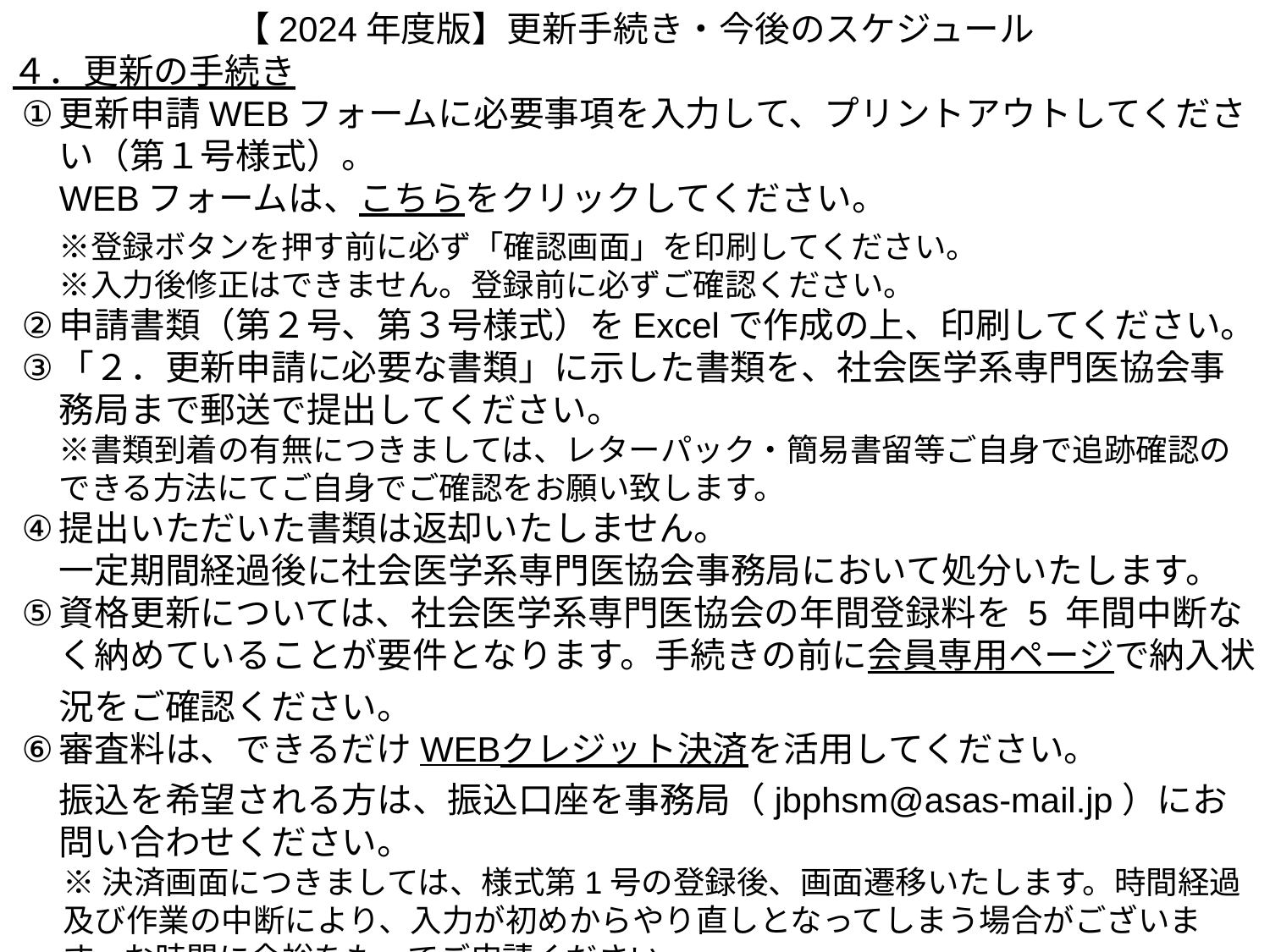

【2024年度版】更新手続き・今後のスケジュール
４．更新の手続き
更新申請WEBフォームに必要事項を入力して、プリントアウトしてください（第１号様式）。
WEBフォームは、こちらをクリックしてください。
※登録ボタンを押す前に必ず「確認画面」を印刷してください。
※入力後修正はできません。登録前に必ずご確認ください。
申請書類（第２号、第３号様式）をExcelで作成の上、印刷してください。
「２．更新申請に必要な書類」に示した書類を、社会医学系専門医協会事務局まで郵送で提出してください。
※書類到着の有無につきましては、レターパック・簡易書留等ご自身で追跡確認のできる方法にてご自身でご確認をお願い致します。
提出いただいた書類は返却いたしません。
一定期間経過後に社会医学系専門医協会事務局において処分いたします。
資格更新については、社会医学系専門医協会の年間登録料を 5 年間中断なく納めていることが要件となります。手続きの前に会員専用ページで納入状況をご確認ください。
審査料は、できるだけWEBクレジット決済を活用してください。
振込を希望される方は、振込口座を事務局（jbphsm@asas-mail.jp）にお問い合わせください。
※決済画面につきましては、様式第1号の登録後、画面遷移いたします。時間経過及び作業の中断により、入力が初めからやり直しとなってしまう場合がございます。お時間に余裕をもってご申請ください。